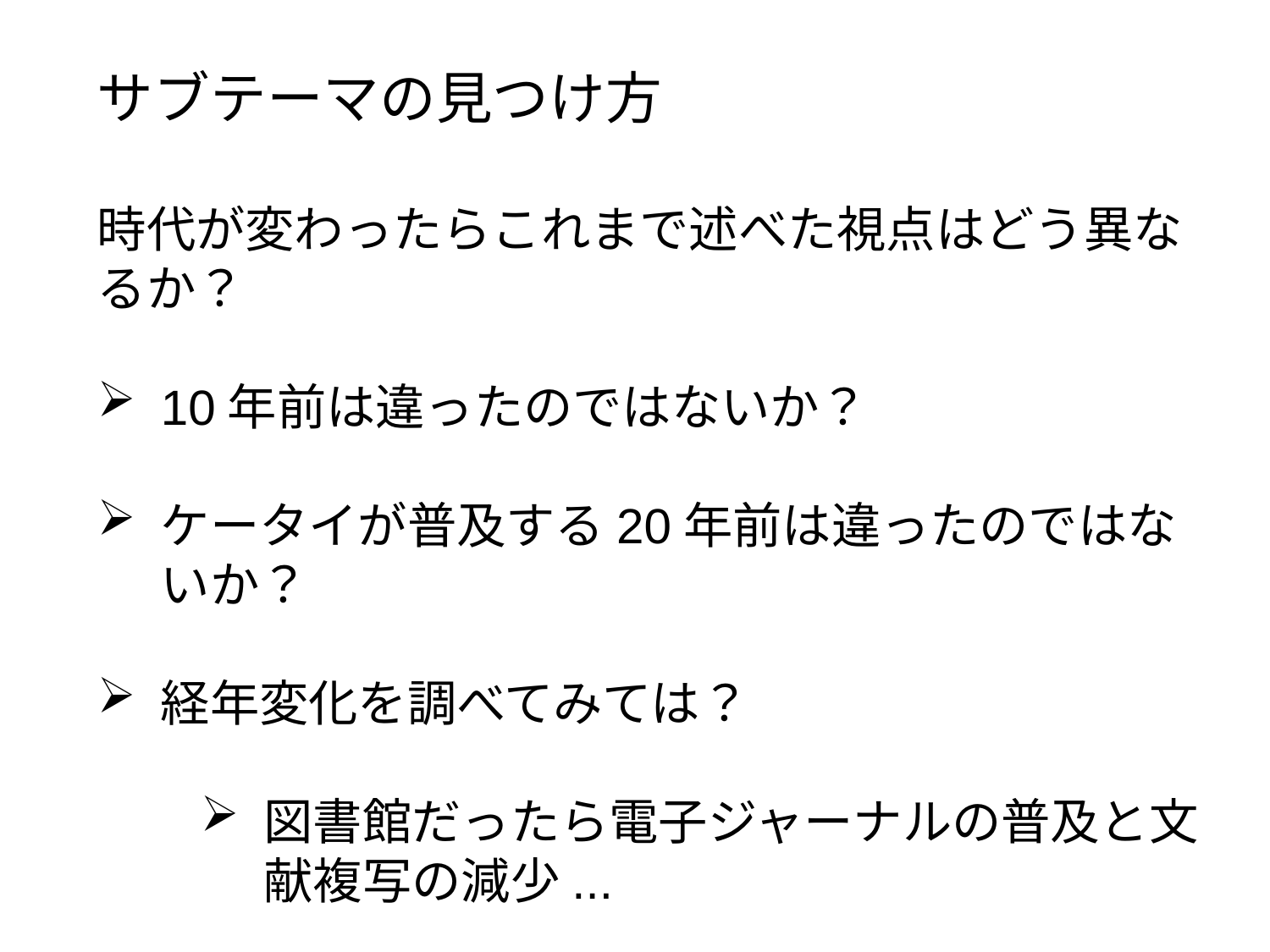

サブテーマの見つけ方

時代が変わったらこれまで述べた視点はどう異なるか？

10年前は違ったのではないか？

ケータイが普及する20年前は違ったのではないか？

経年変化を調べてみては？

図書館だったら電子ジャーナルの普及と文献複写の減少...